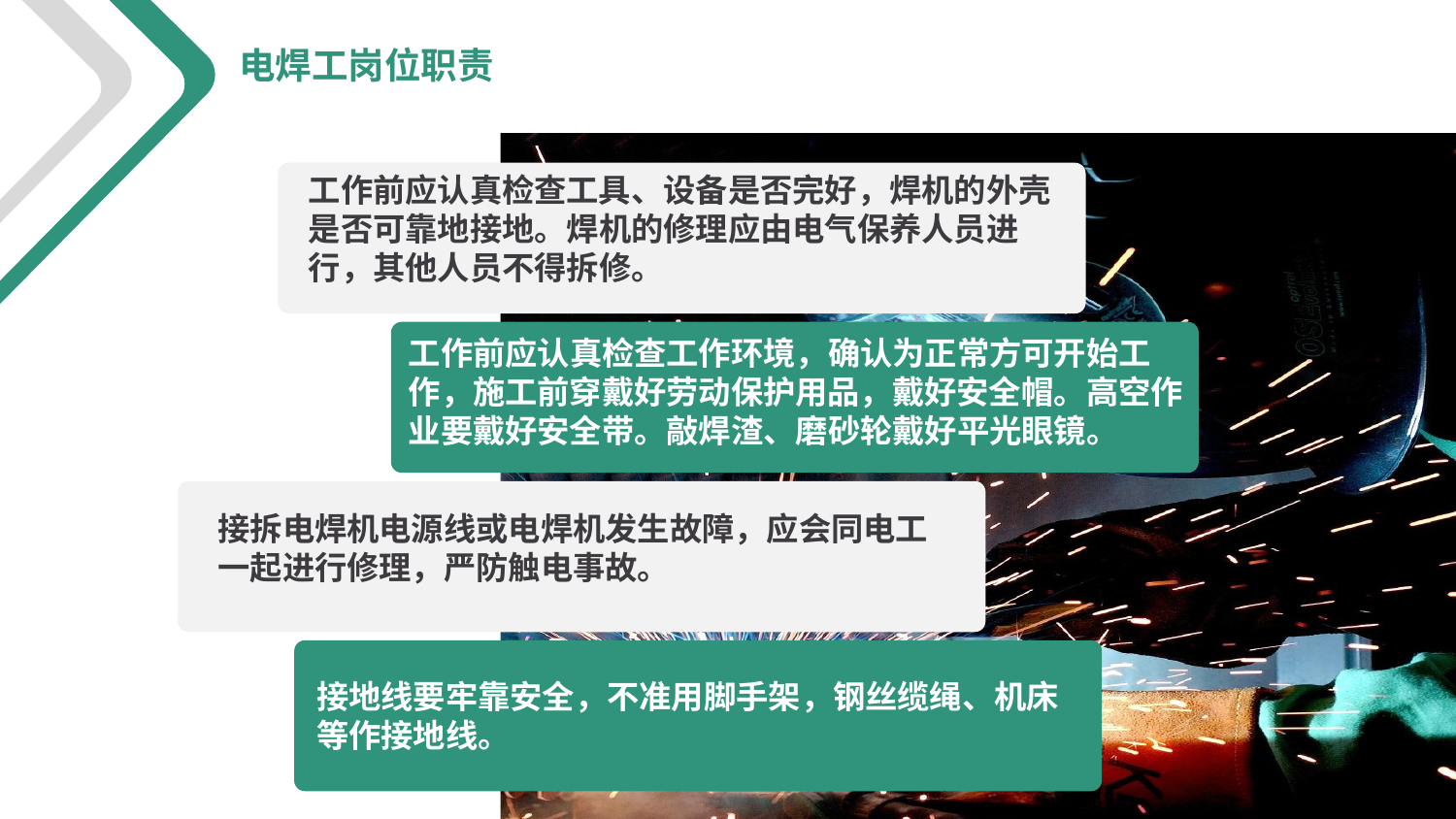

电焊工岗位职责

工作前应认真检查工具、设备是否完好，焊机的外壳是否可靠地接地。焊机的修理应由电气保养人员进行，其他人员不得拆修。
工作前应认真检查工作环境，确认为正常方可开始工作，施工前穿戴好劳动保护用品，戴好安全帽。高空作业要戴好安全带。敲焊渣、磨砂轮戴好平光眼镜。
接拆电焊机电源线或电焊机发生故障，应会同电工一起进行修理，严防触电事故。
接地线要牢靠安全，不准用脚手架，钢丝缆绳、机床等作接地线。